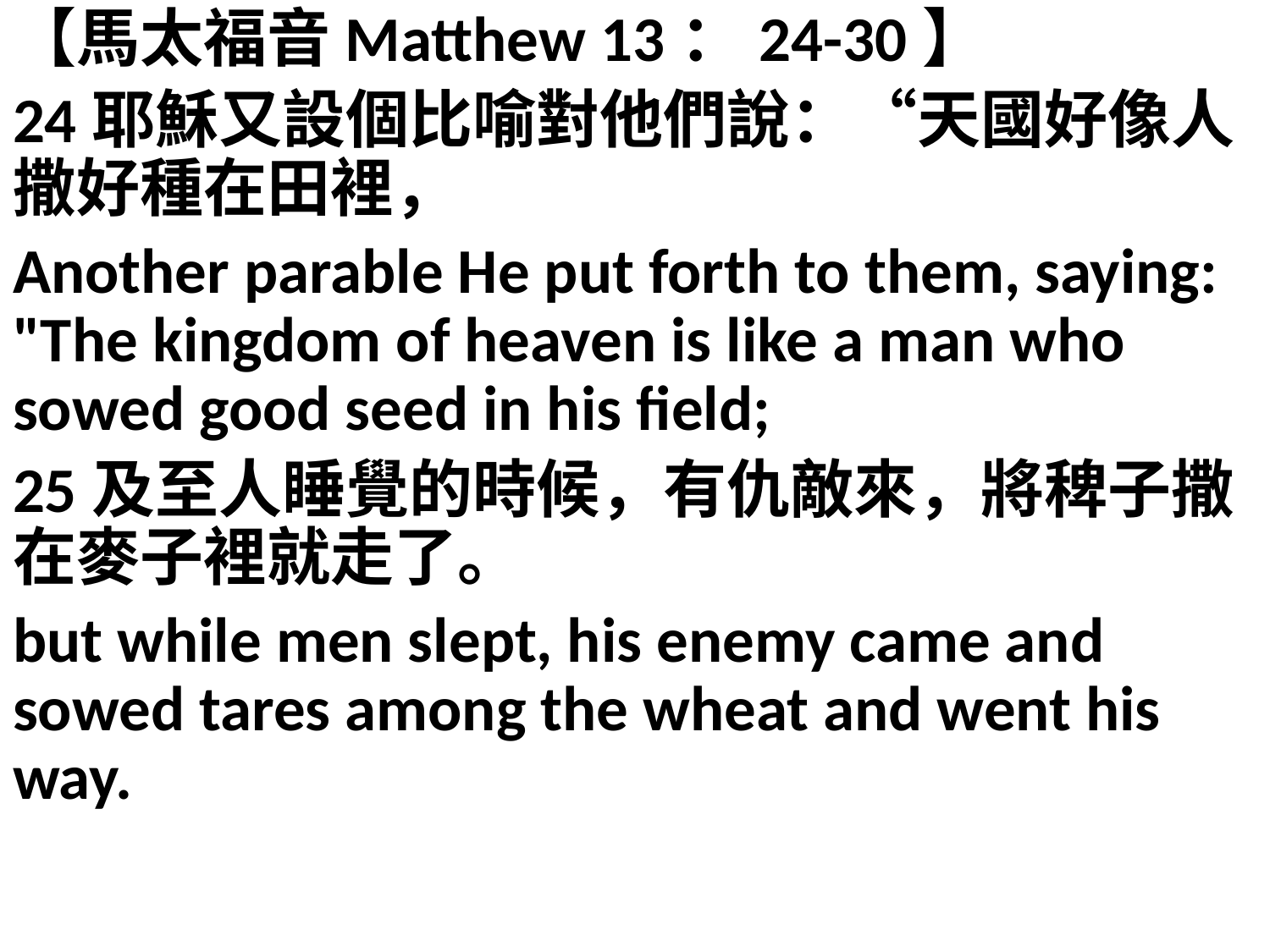

【馬太福音Matthew 13：24-30】
24耶穌又設個比喻對他們說：“天國好像人撒好種在田裡，
Another parable He put forth to them, saying: "The kingdom of heaven is like a man who sowed good seed in his field;
25及至人睡覺的時候，有仇敵來，將稗子撒在麥子裡就走了。
but while men slept, his enemy came and sowed tares among the wheat and went his way.